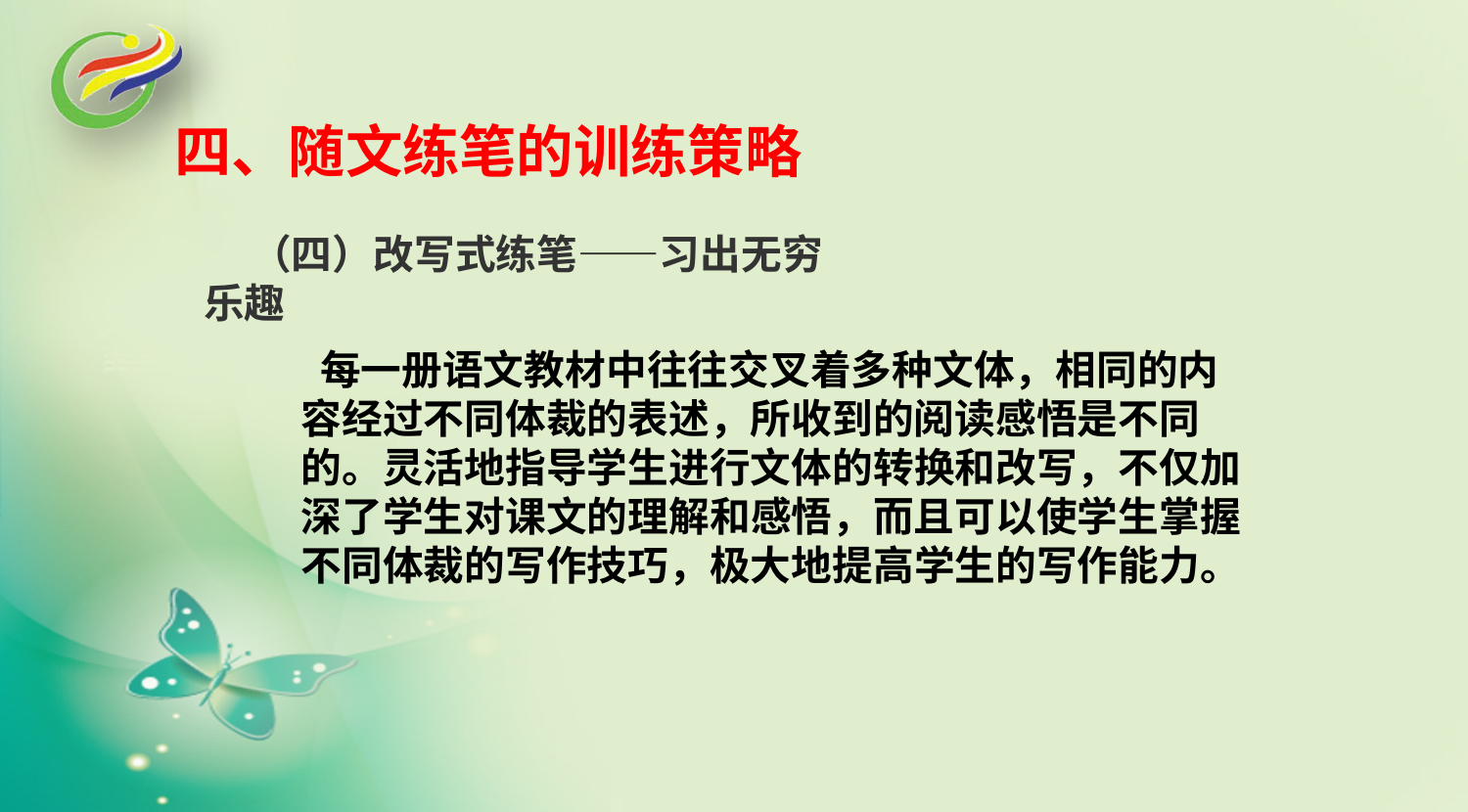

四、随文练笔的训练策略
（四）改写式练笔——习出无穷乐趣
 每一册语文教材中往往交叉着多种文体，相同的内容经过不同体裁的表述，所收到的阅读感悟是不同的。灵活地指导学生进行文体的转换和改写，不仅加深了学生对课文的理解和感悟，而且可以使学生掌握不同体裁的写作技巧，极大地提高学生的写作能力。